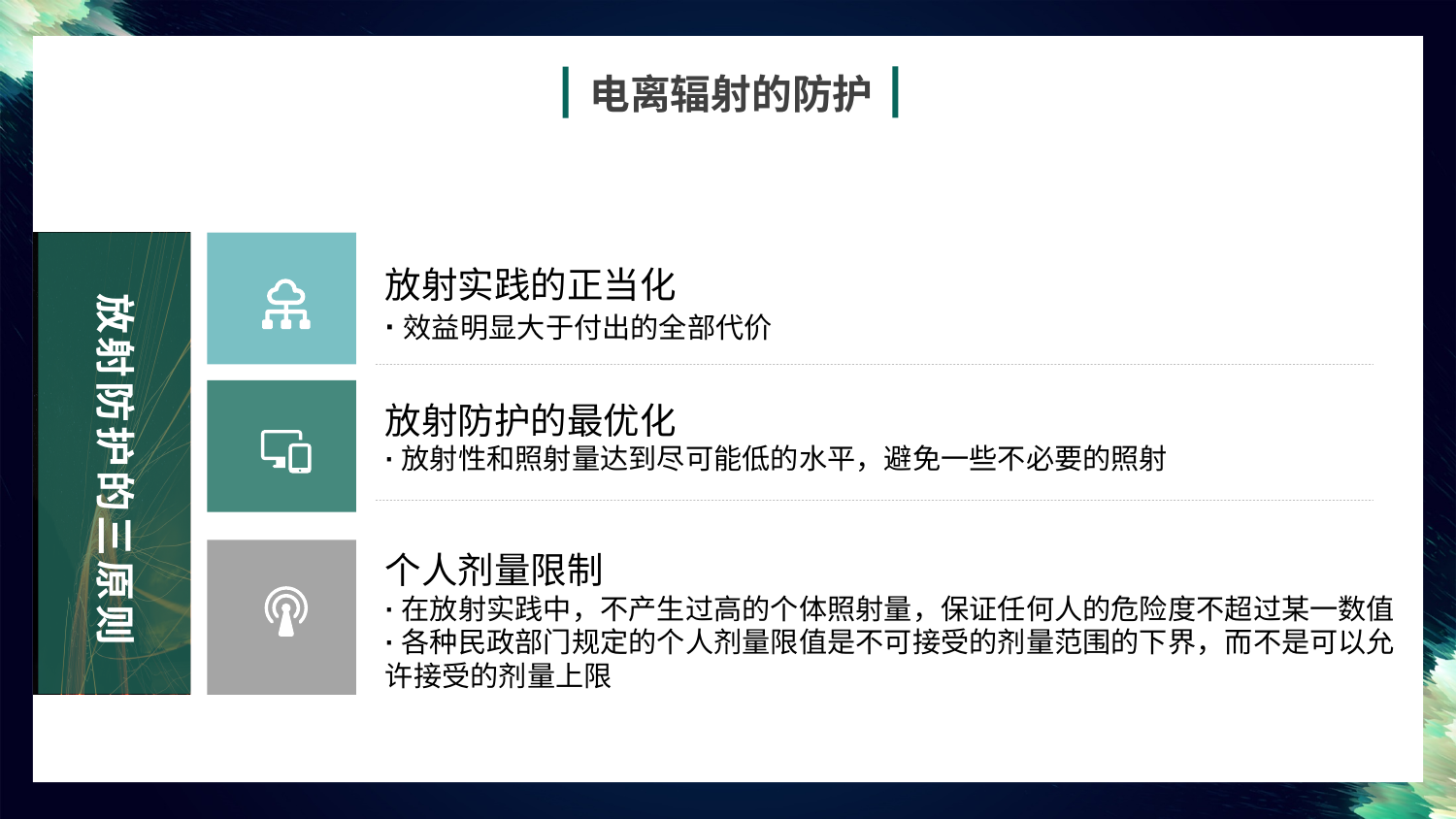

电离辐射的防护

放射实践的正当化
·效益明显大于付出的全部代价
放射防护的三原则

放射防护的最优化
·放射性和照射量达到尽可能低的水平，避免一些不必要的照射

个人剂量限制
·在放射实践中，不产生过高的个体照射量，保证任何人的危险度不超过某一数值
·各种民政部门规定的个人剂量限值是不可接受的剂量范围的下界，而不是可以允许接受的剂量上限